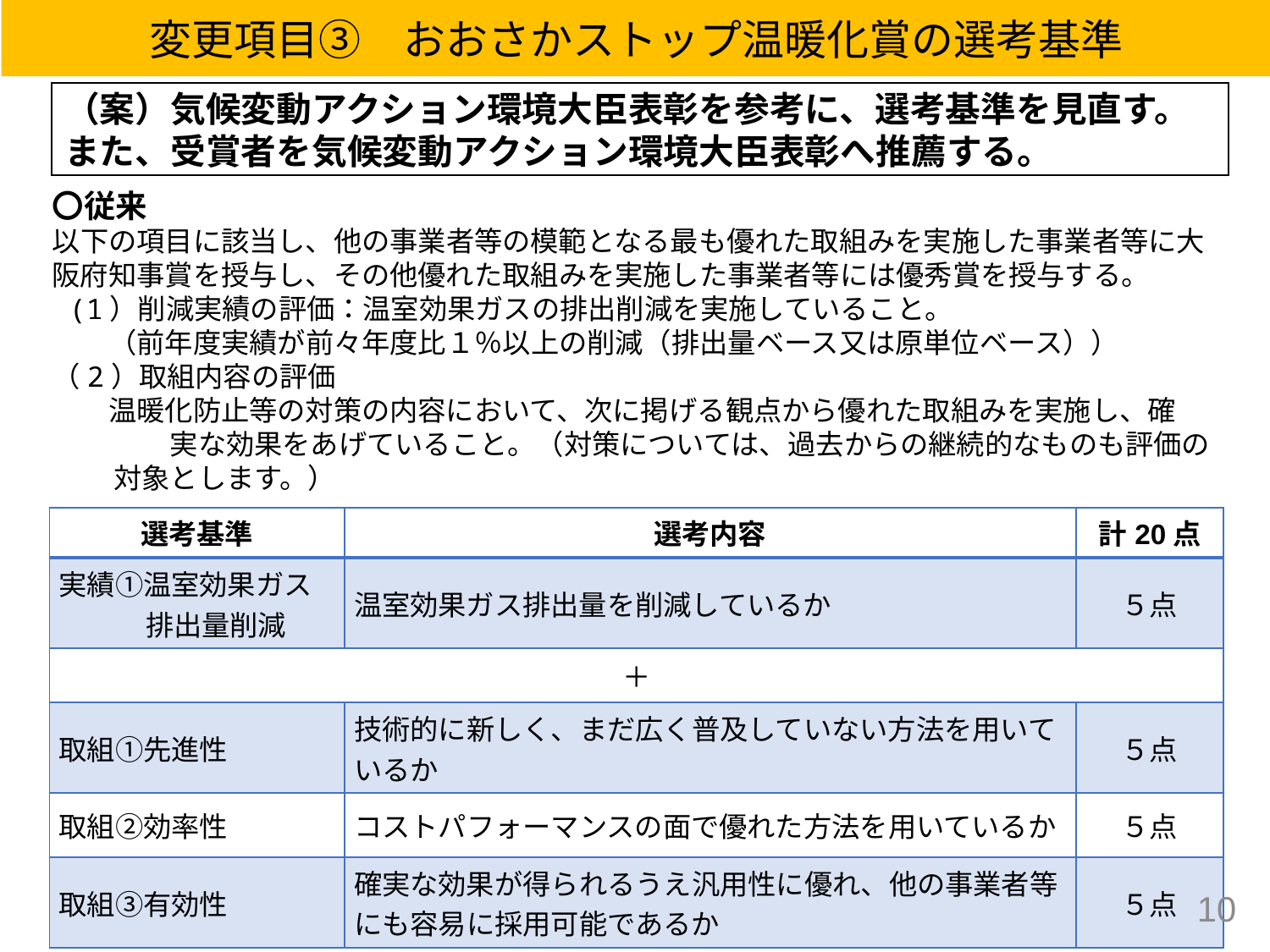

変更項目③　おおさかストップ温暖化賞の選考基準
（案）気候変動アクション環境大臣表彰を参考に、選考基準を見直す。
また、受賞者を気候変動アクション環境大臣表彰へ推薦する。
〇従来
以下の項目に該当し、他の事業者等の模範となる最も優れた取組みを実施した事業者等に大阪府知事賞を授与し、その他優れた取組みを実施した事業者等には優秀賞を授与する。
 (1）削減実績の評価：温室効果ガスの排出削減を実施していること。
　　（前年度実績が前々年度比１％以上の削減（排出量ベース又は原単位ベース））
（2）取組内容の評価
　　温暖化防止等の対策の内容において、次に掲げる観点から優れた取組みを実施し、確　　　実な効果をあげていること。（対策については、過去からの継続的なものも評価の対象とします。）
| 選考基準 | 選考内容 | 計20点 |
| --- | --- | --- |
| 実績①温室効果ガス排出量削減 | 温室効果ガス排出量を削減しているか | ５点 |
| ＋ |  |  |
| 取組①先進性 | 技術的に新しく、まだ広く普及していない方法を用いているか | ５点 |
| 取組②効率性 | コストパフォーマンスの面で優れた方法を用いているか | ５点 |
| 取組③有効性 | 確実な効果が得られるうえ汎用性に優れ、他の事業者等にも容易に採用可能であるか | ５点 |
10